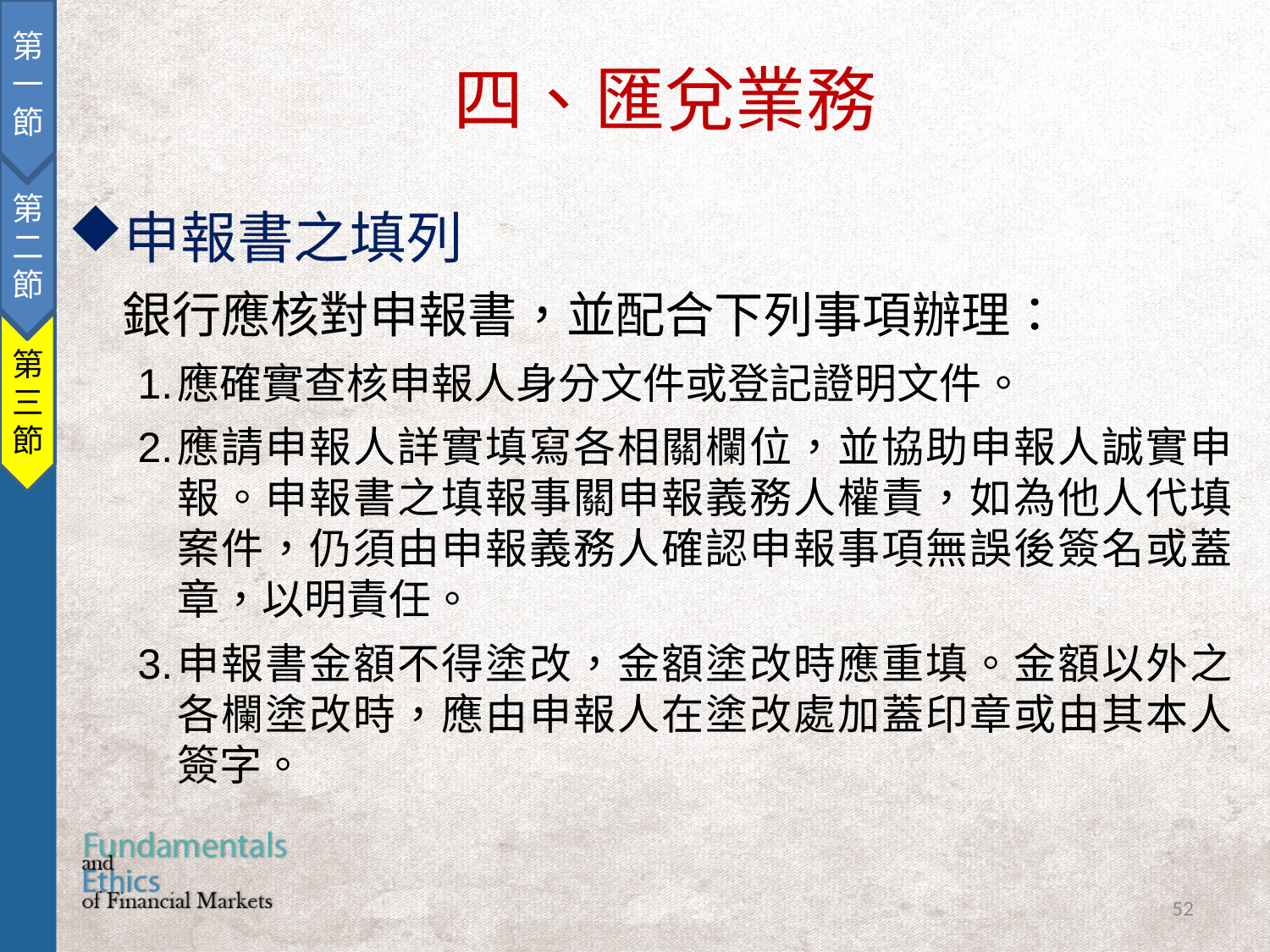

第一節
第二節
第三節
四、匯兌業務
申報書之填列
銀行應核對申報書，並配合下列事項辦理：
應確實查核申報人身分文件或登記證明文件。
應請申報人詳實填寫各相關欄位，並協助申報人誠實申報。申報書之填報事關申報義務人權責，如為他人代填案件，仍須由申報義務人確認申報事項無誤後簽名或蓋章，以明責任。
申報書金額不得塗改，金額塗改時應重填。金額以外之各欄塗改時，應由申報人在塗改處加蓋印章或由其本人簽字。

52